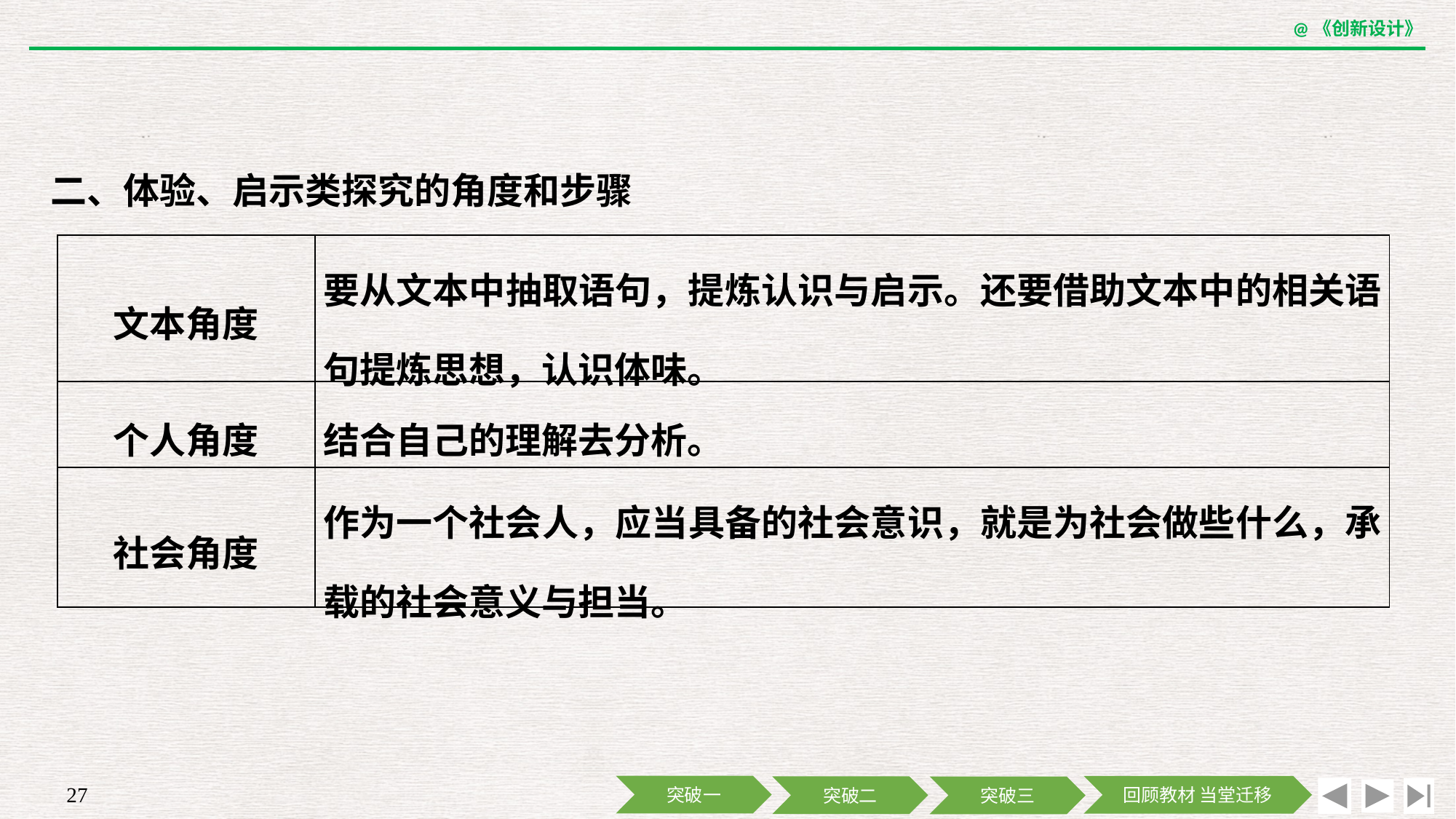

二、体验、启示类探究的角度和步骤
| 文本角度 | 要从文本中抽取语句，提炼认识与启示。还要借助文本中的相关语句提炼思想，认识体味。 |
| --- | --- |
| 个人角度 | 结合自己的理解去分析。 |
| 社会角度 | 作为一个社会人，应当具备的社会意识，就是为社会做些什么，承载的社会意义与担当。 |